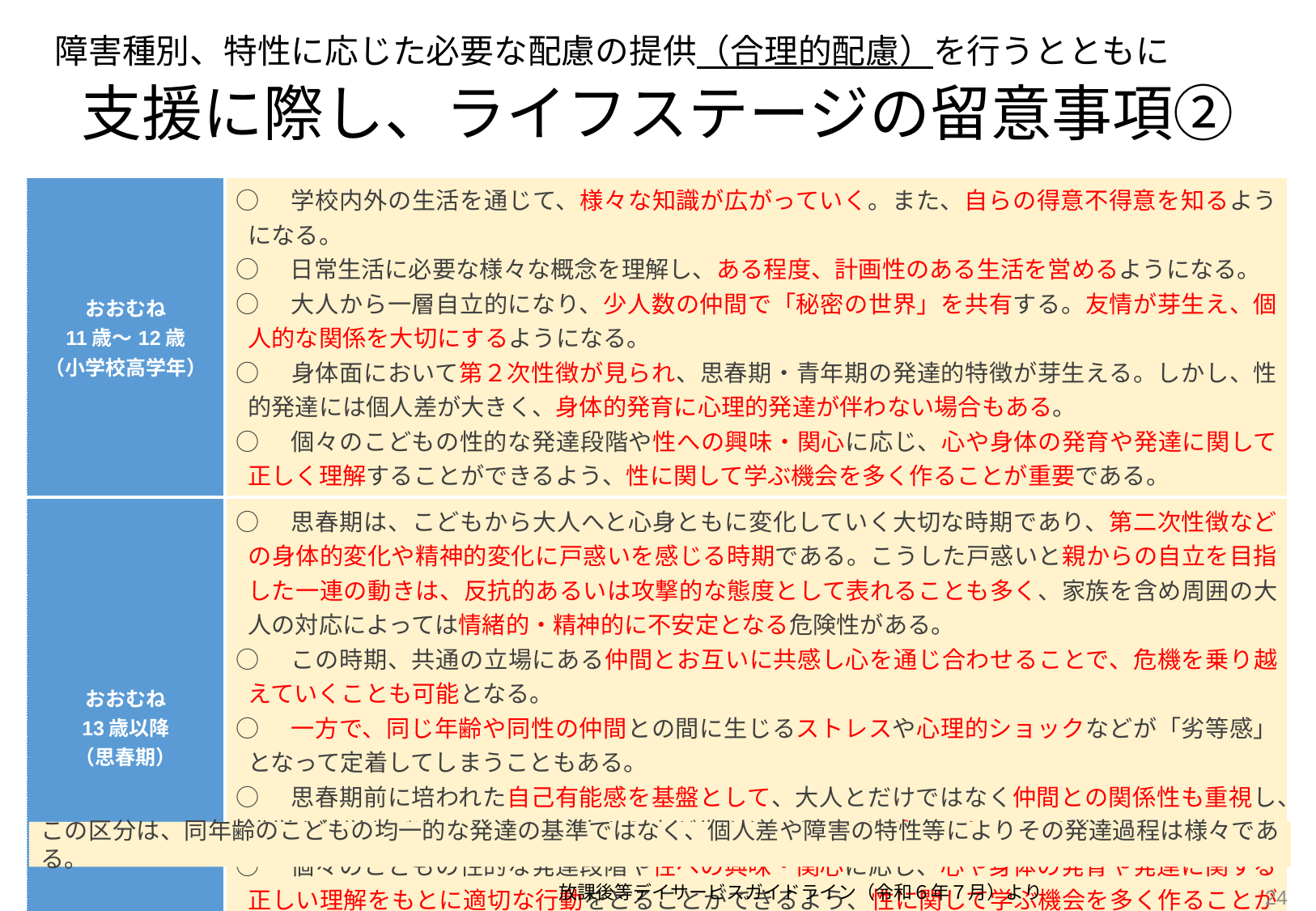

障害種別、特性に応じた必要な配慮の提供（合理的配慮）を行うとともに

支援に際し、ライフステージの留意事項②
| おおむね 11歳～12歳 （小学校高学年） | ○　学校内外の生活を通じて、様々な知識が広がっていく。また、自らの得意不得意を知るようになる。 ○　日常生活に必要な様々な概念を理解し、ある程度、計画性のある生活を営めるようになる。 ○　大人から一層自立的になり、少人数の仲間で「秘密の世界」を共有する。友情が芽生え、個人的な関係を大切にするようになる。 ○　身体面において第２次性徴が見られ、思春期・青年期の発達的特徴が芽生える。しかし、性的発達には個人差が大きく、身体的発育に心理的発達が伴わない場合もある。 ○　個々のこどもの性的な発達段階や性への興味・関心に応じ、心や身体の発育や発達に関して正しく理解することができるよう、性に関して学ぶ機会を多く作ることが重要である。 |
| --- | --- |
| おおむね 13歳以降 （思春期） | ○　思春期は、こどもから大人へと心身ともに変化していく大切な時期であり、第二次性徴などの身体的変化や精神的変化に戸惑いを感じる時期である。こうした戸惑いと親からの自立を目指した一連の動きは、反抗的あるいは攻撃的な態度として表れることも多く、家族を含め周囲の大人の対応によっては情緒的・精神的に不安定となる危険性がある。 ○　この時期、共通の立場にある仲間とお互いに共感し心を通じ合わせることで、危機を乗り越えていくことも可能となる。 ○　一方で、同じ年齢や同性の仲間との間に生じるストレスや心理的ショックなどが「劣等感」となって定着してしまうこともある。 ○　思春期前に培われた自己有能感を基盤として、大人とだけではなく仲間との関係性も重視し、進学や就労など次のステージに向かう力が生まれるようにサポートすることが求められる。 ○　個々のこどもの性的な発達段階や性への興味・関心に応じ、心や身体の発育や発達に関する正しい理解をもとに適切な行動をとることができるよう、性に関して学ぶ機会を多く作ることが重要である。 |
この区分は、同年齢のこどもの均一的な発達の基準ではなく、個人差や障害の特性等によりその発達過程は様々である。
24
放課後等デイサービスガイドライン（令和６年７月）より